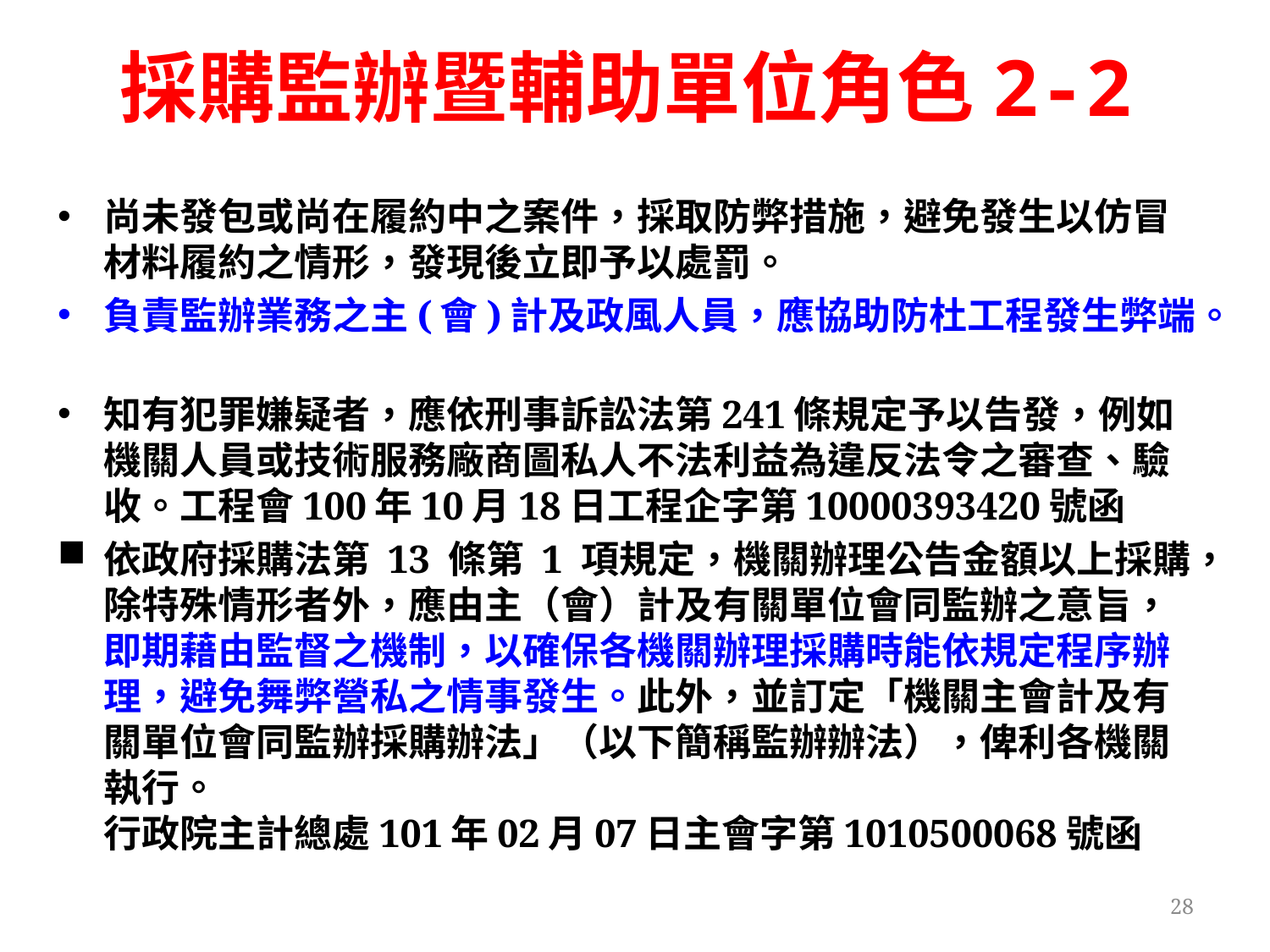

# 採購監辦暨輔助單位角色2-2
尚未發包或尚在履約中之案件，採取防弊措施，避免發生以仿冒材料履約之情形，發現後立即予以處罰。
負責監辦業務之主(會)計及政風人員，應協助防杜工程發生弊端。
知有犯罪嫌疑者，應依刑事訴訟法第241條規定予以告發，例如機關人員或技術服務廠商圖私人不法利益為違反法令之審查、驗收。工程會100年10月18日工程企字第10000393420號函
依政府採購法第 13 條第 1 項規定，機關辦理公告金額以上採購，除特殊情形者外，應由主（會）計及有關單位會同監辦之意旨，即期藉由監督之機制，以確保各機關辦理採購時能依規定程序辦理，避免舞弊營私之情事發生。此外，並訂定「機關主會計及有關單位會同監辦採購辦法」（以下簡稱監辦辦法），俾利各機關執行。
行政院主計總處101年02月07日主會字第1010500068號函
28